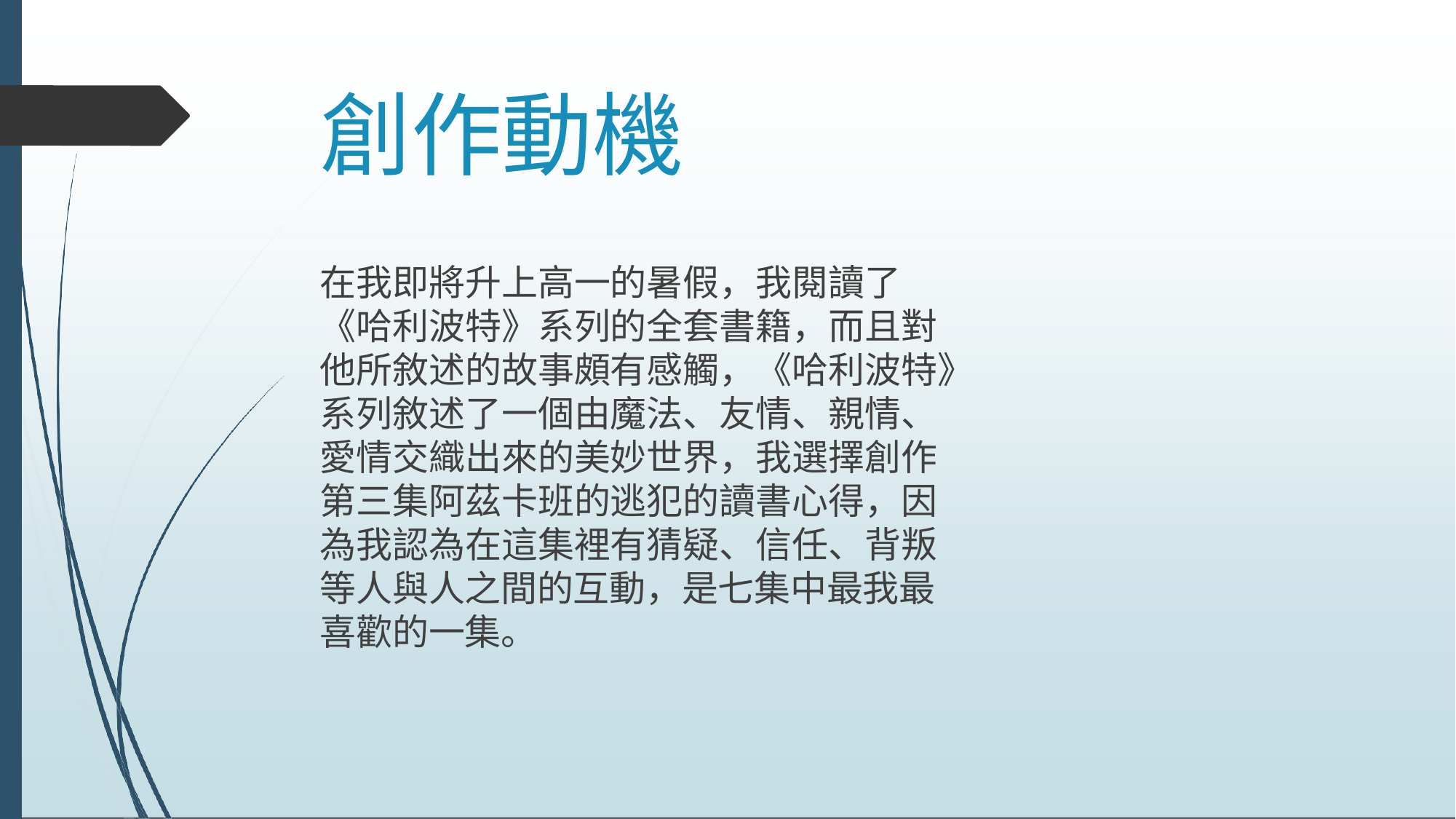

# 創作動機
在我即將升上高一的暑假，我閱讀了
《哈利波特》系列的全套書籍，而且對 他所敘述的故事頗有感觸，《哈利波特》系列敘述了一個由魔法、友情、親情、 愛情交織出來的美妙世界，我選擇創作 第三集阿茲卡班的逃犯的讀書心得，因 為我認為在這集裡有猜疑、信任、背叛 等人與人之間的互動，是七集中最我最 喜歡的一集。